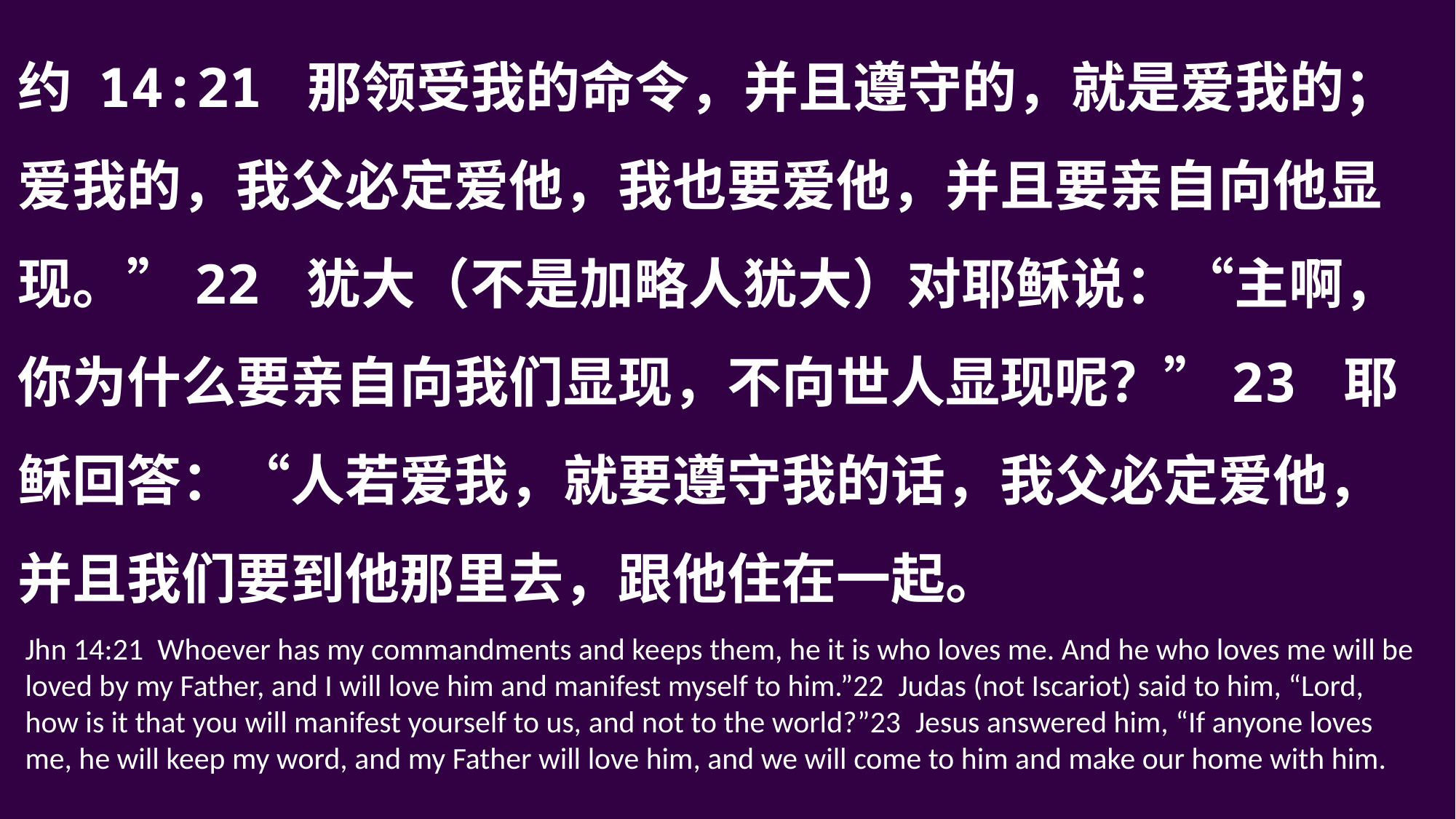

约 14:21 那领受我的命令，并且遵守的，就是爱我的；爱我的，我父必定爱他，我也要爱他，并且要亲自向他显现。”22 犹大（不是加略人犹大）对耶稣说：“主啊，你为什么要亲自向我们显现，不向世人显现呢？”23 耶稣回答：“人若爱我，就要遵守我的话，我父必定爱他，并且我们要到他那里去，跟他住在一起。

Jhn 14:21  Whoever has my commandments and keeps them, he it is who loves me. And he who loves me will be loved by my Father, and I will love him and manifest myself to him.”22  Judas (not Iscariot) said to him, “Lord, how is it that you will manifest yourself to us, and not to the world?”23  Jesus answered him, “If anyone loves me, he will keep my word, and my Father will love him, and we will come to him and make our home with him.